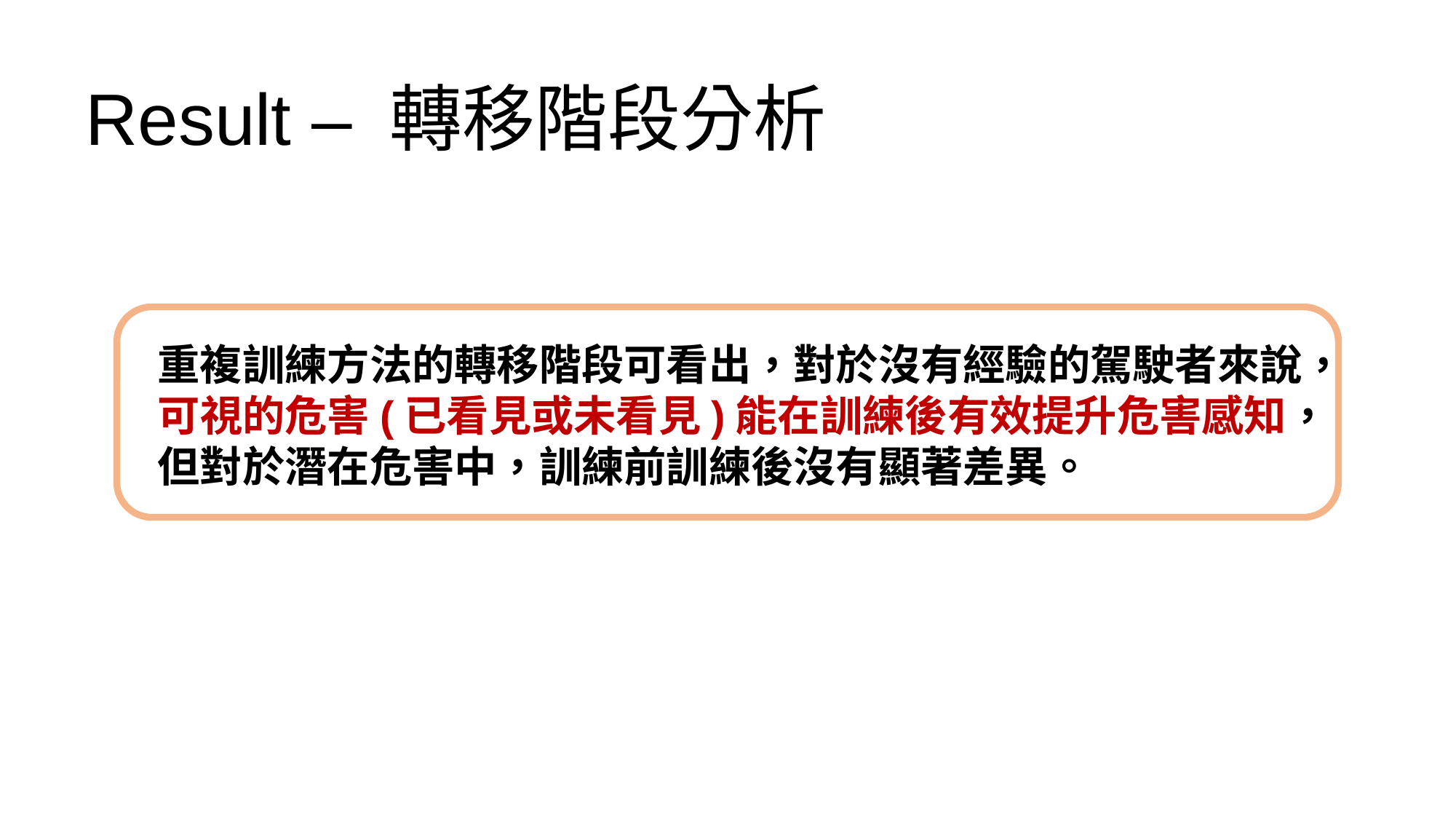

Result – 轉移階段分析

重複訓練方法的轉移階段可看出，對於沒有經驗的駕駛者來說，可視的危害(已看見或未看見)能在訓練後有效提升危害感知，但對於潛在危害中，訓練前訓練後沒有顯著差異。